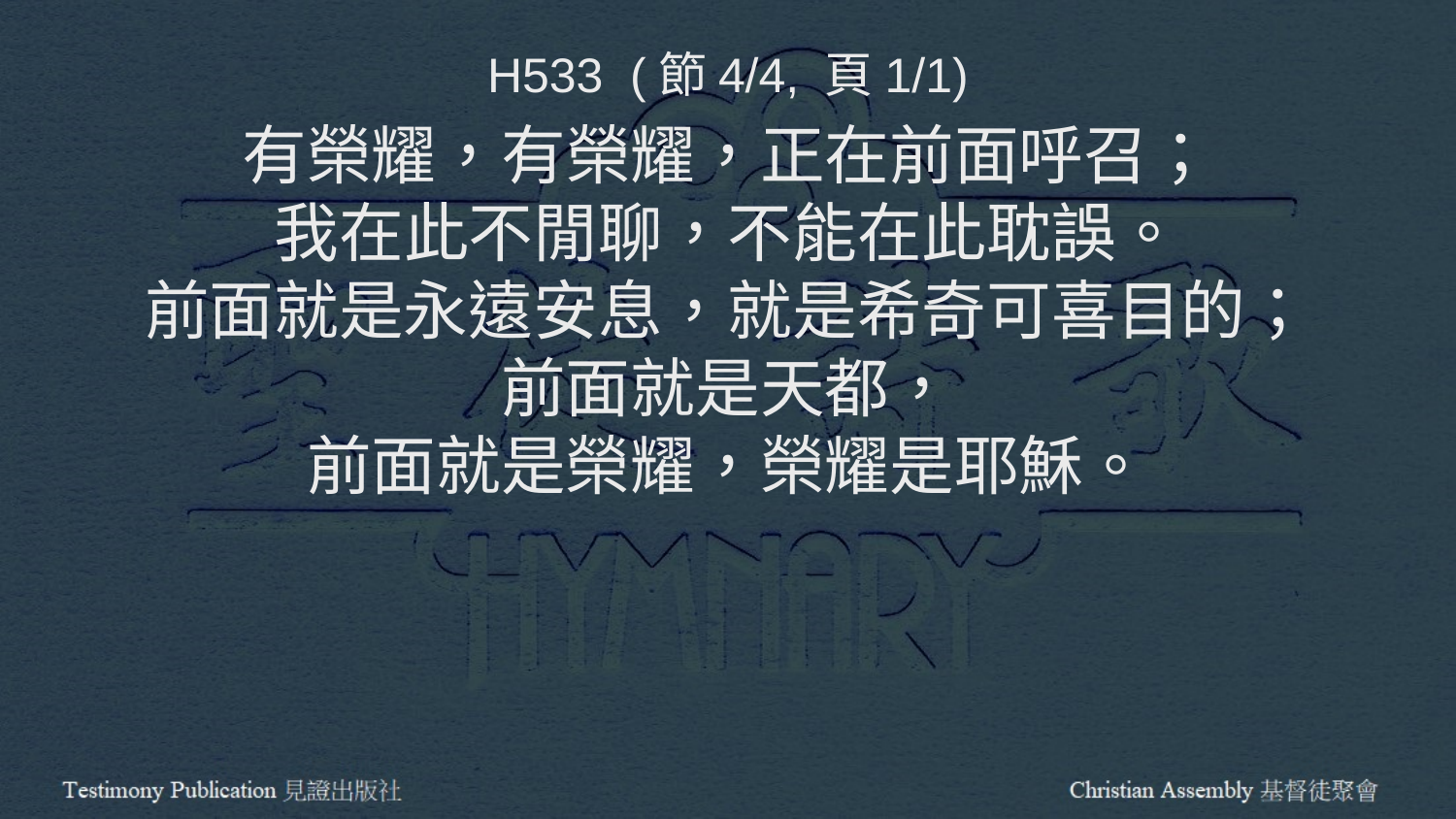

H533  (節4/4, 頁1/1)
有榮耀，有榮耀，正在前面呼召；
我在此不閒聊，不能在此耽誤。
前面就是永遠安息，就是希奇可喜目的；
前面就是天都，
前面就是榮耀，榮耀是耶穌。